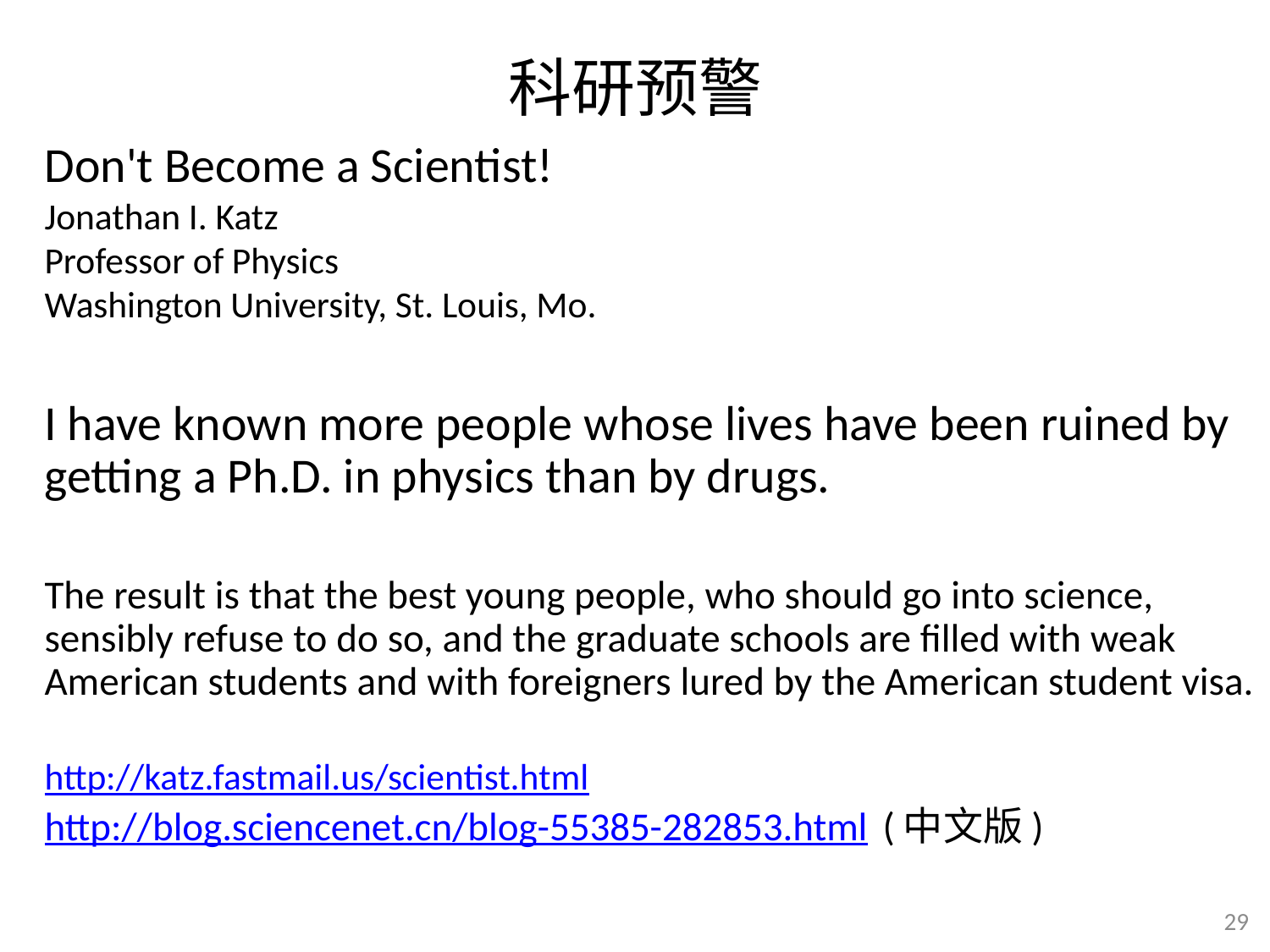

科研预警
Don't Become a Scientist!
Jonathan I. Katz
Professor of Physics
Washington University, St. Louis, Mo.

I have known more people whose lives have been ruined by getting a Ph.D. in physics than by drugs.

The result is that the best young people, who should go into science, sensibly refuse to do so, and the graduate schools are filled with weak American students and with foreigners lured by the American student visa.

http://katz.fastmail.us/scientist.html
http://blog.sciencenet.cn/blog-55385-282853.html (中文版)

29